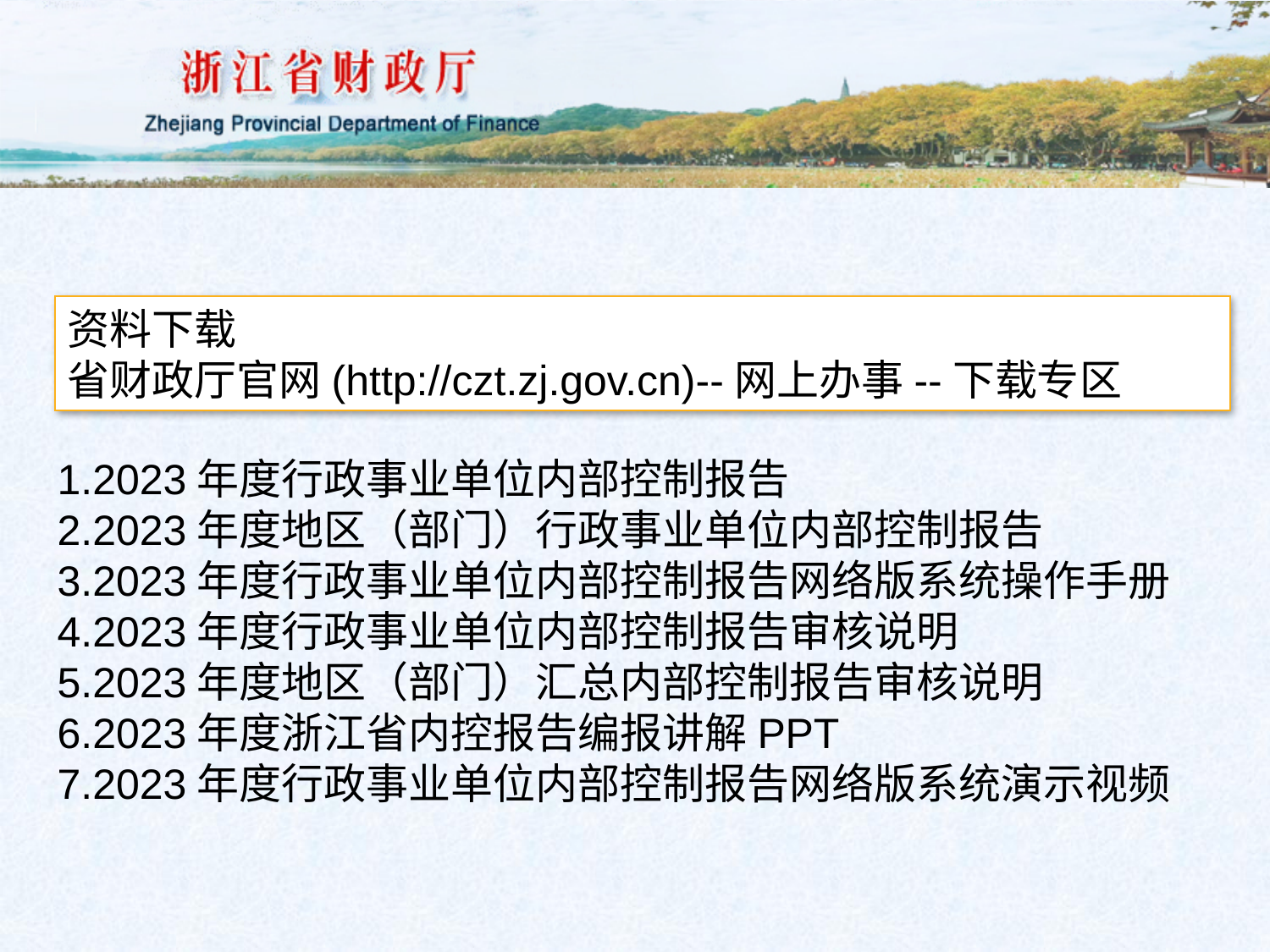

资料下载
省财政厅官网(http://czt.zj.gov.cn)--网上办事--下载专区
1.2023年度行政事业单位内部控制报告
2.2023年度地区（部门）行政事业单位内部控制报告
3.2023年度行政事业单位内部控制报告网络版系统操作手册4.2023年度行政事业单位内部控制报告审核说明
5.2023年度地区（部门）汇总内部控制报告审核说明
6.2023年度浙江省内控报告编报讲解PPT
7.2023年度行政事业单位内部控制报告网络版系统演示视频